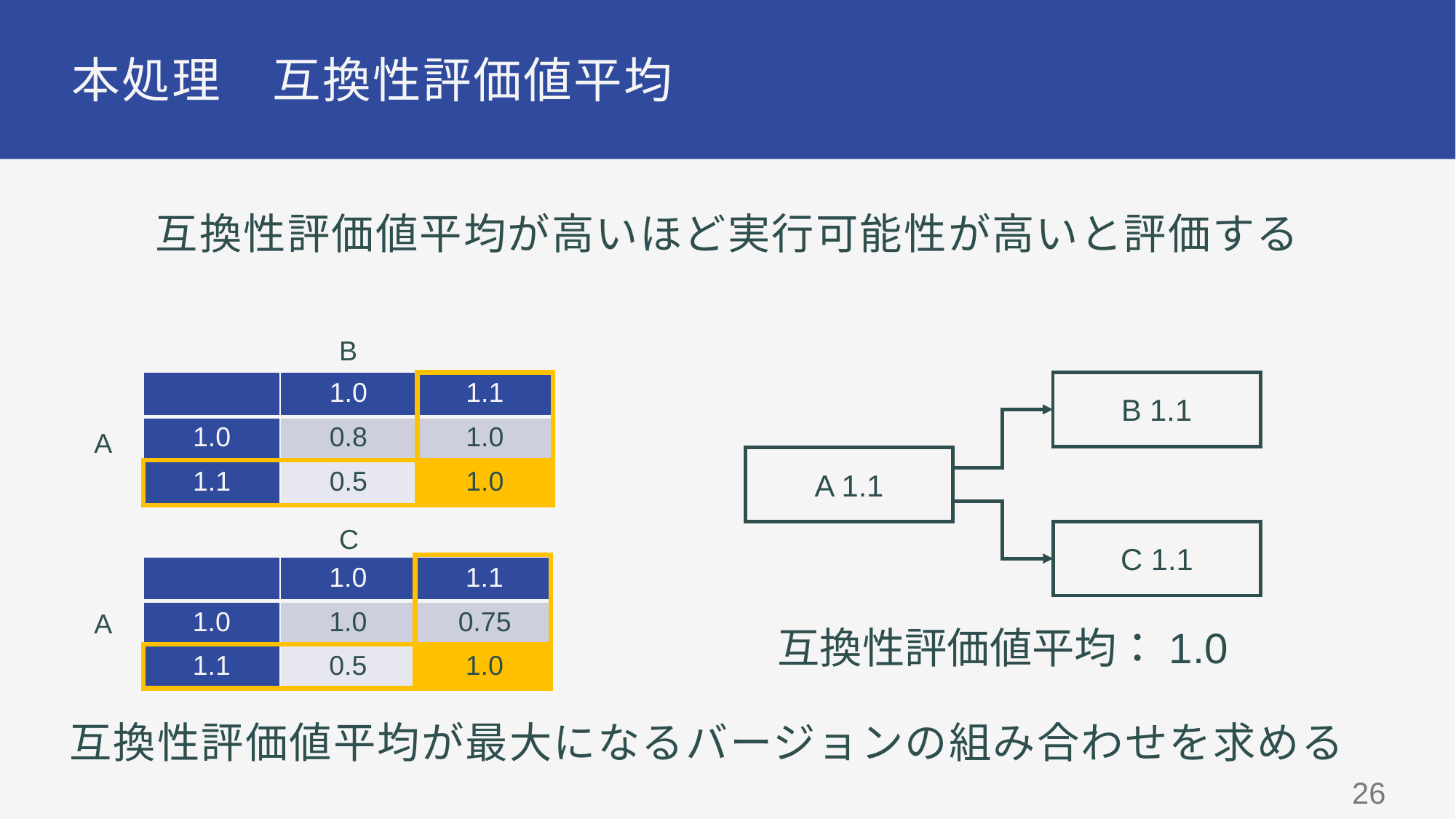

# 本処理　互換性評価値平均
互換性評価値平均が高いほど実行可能性が高いと評価する

互換性評価値平均が最大になるバージョンの組み合わせを求める
B
|  | 1.0 | 1.1 |
| --- | --- | --- |
| 1.0 | 0.8 | 1.0 |
| 1.1 | 0.5 | 1.0 |
B 1.1
A 1.1
C 1.1

A

C

|  | 1.0 | 1.1 |
| --- | --- | --- |
| 1.0 | 1.0 | 0.75 |
| 1.1 | 0.5 | 1.0 |
A
互換性評価値平均：1.0

26